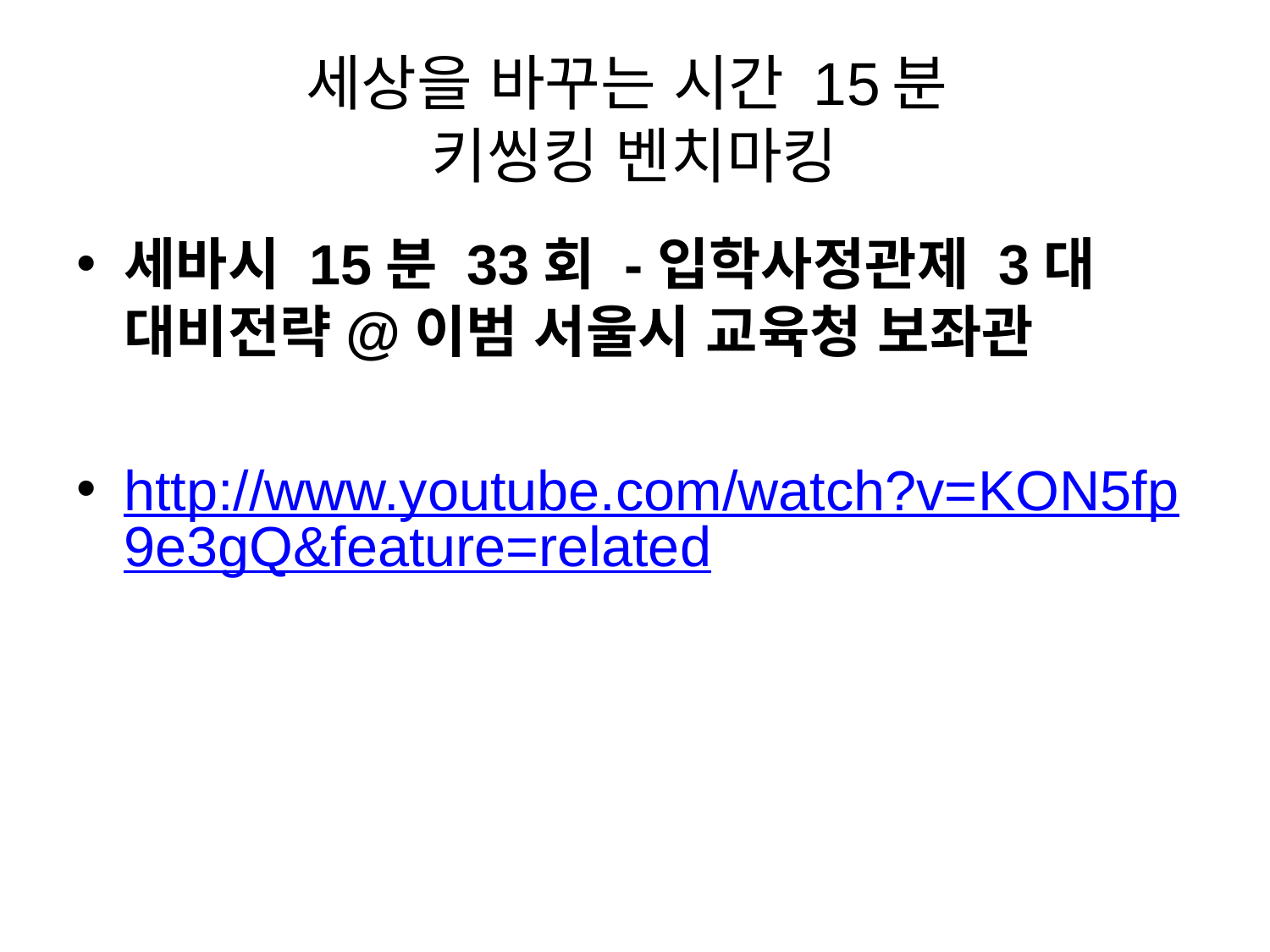

# 세상을 바꾸는 시간 15분 키씽킹 벤치마킹
세바시 15분 33회 -입학사정관제 3대 대비전략@이범 서울시 교육청 보좌관

http://www.youtube.com/watch?v=KON5fp9e3gQ&feature=related